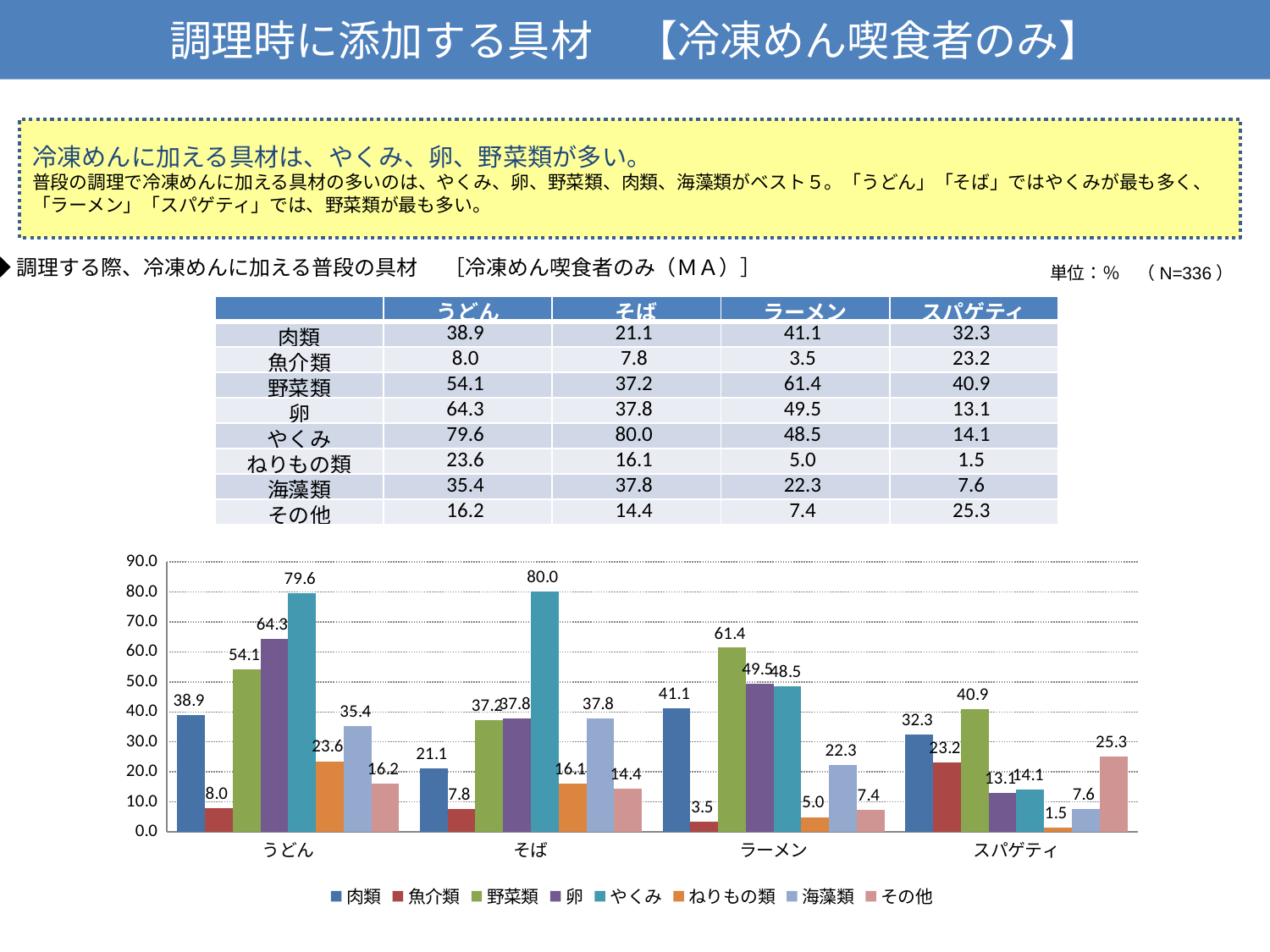

調理時に添加する具材　【冷凍めん喫食者のみ】
冷凍めんに加える具材は、やくみ、卵、野菜類が多い。
普段の調理で冷凍めんに加える具材の多いのは、やくみ、卵、野菜類、肉類、海藻類がベスト５。「うどん」「そば」ではやくみが最も多く、「ラーメン」「スパゲティ」では、野菜類が最も多い。
◆調理する際、冷凍めんに加える普段の具材 　［冷凍めん喫食者のみ（ＭＡ）］
単位：％　（N=336）
|  | うどん | そば | ラーメン | スパゲティ |
| --- | --- | --- | --- | --- |
| 肉類 | 38.9 | 21.1 | 41.1 | 32.3 |
| 魚介類 | 8.0 | 7.8 | 3.5 | 23.2 |
| 野菜類 | 54.1 | 37.2 | 61.4 | 40.9 |
| 卵 | 64.3 | 37.8 | 49.5 | 13.1 |
| やくみ | 79.6 | 80.0 | 48.5 | 14.1 |
| ねりもの類 | 23.6 | 16.1 | 5.0 | 1.5 |
| 海藻類 | 35.4 | 37.8 | 22.3 | 7.6 |
| その他 | 16.2 | 14.4 | 7.4 | 25.3 |

### Chart

| Category | 肉類 | 魚介類 | 野菜類 | 卵 | やくみ | ねりもの類 | 海藻類 | その他 |
|---|---|---|---|---|---|---|---|---|
| うどん | 38.85350318471335 | 7.961783439490445 | 54.14012738853505 | 64.3312101910828 | 79.61783439490445 | 23.56687898089173 | 35.35031847133754 | 16.2420382165605 |
| そば | 21.11111111111112 | 7.777777777777778 | 37.22222222222224 | 37.77777777777778 | 80.0 | 16.11111111111112 | 37.77777777777778 | 14.444444444444446 |
| ラーメン | 41.089108910891106 | 3.4653465346534644 | 61.386138613861384 | 49.504950495049485 | 48.51485148514846 | 4.9504950495049505 | 22.277227722772277 | 7.425742574257425 |
| スパゲティ | 32.323232323232325 | 23.2323232323232 | 40.909090909090914 | 13.13131313131312 | 14.141414141414135 | 1.5151515151515151 | 7.575757575757576 | 25.252525252525224 |